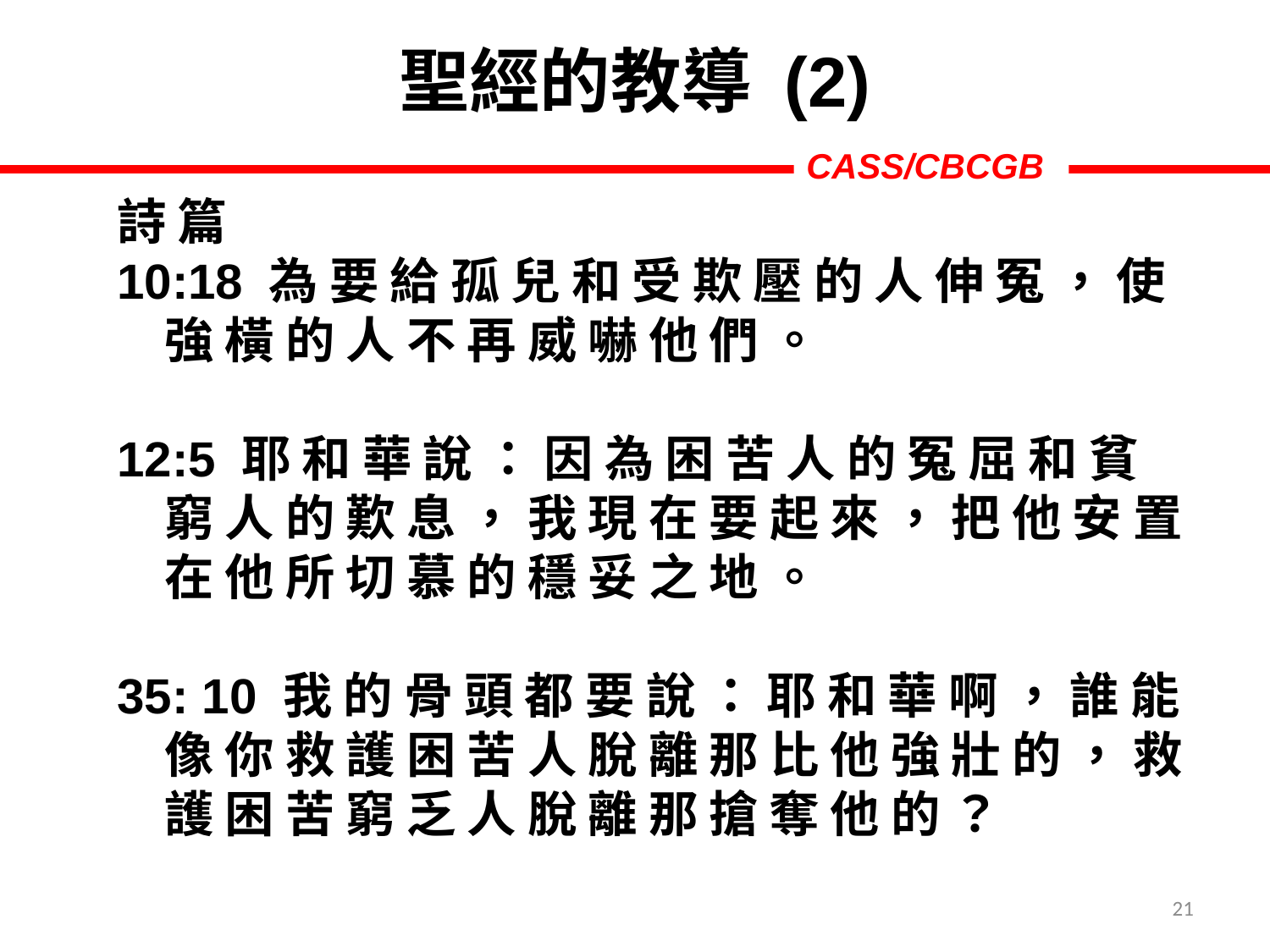

# 聖經的教導 (2)
詩 篇
10:18 為 要 給 孤 兒 和 受 欺 壓 的 人 伸 冤 ， 使 強 橫 的 人 不 再 威 嚇 他 們 。

12:5 耶 和 華 說 ： 因 為 困 苦 人 的 冤 屈 和 貧 窮 人 的 歎 息 ， 我 現 在 要 起 來 ， 把 他 安 置 在 他 所 切 慕 的 穩 妥 之 地 。

35: 10 我 的 骨 頭 都 要 說 ： 耶 和 華 啊 ， 誰 能 像 你 救 護 困 苦 人 脫 離 那 比 他 強 壯 的 ， 救 護 困 苦 窮 乏 人 脫 離 那 搶 奪 他 的 ？

21